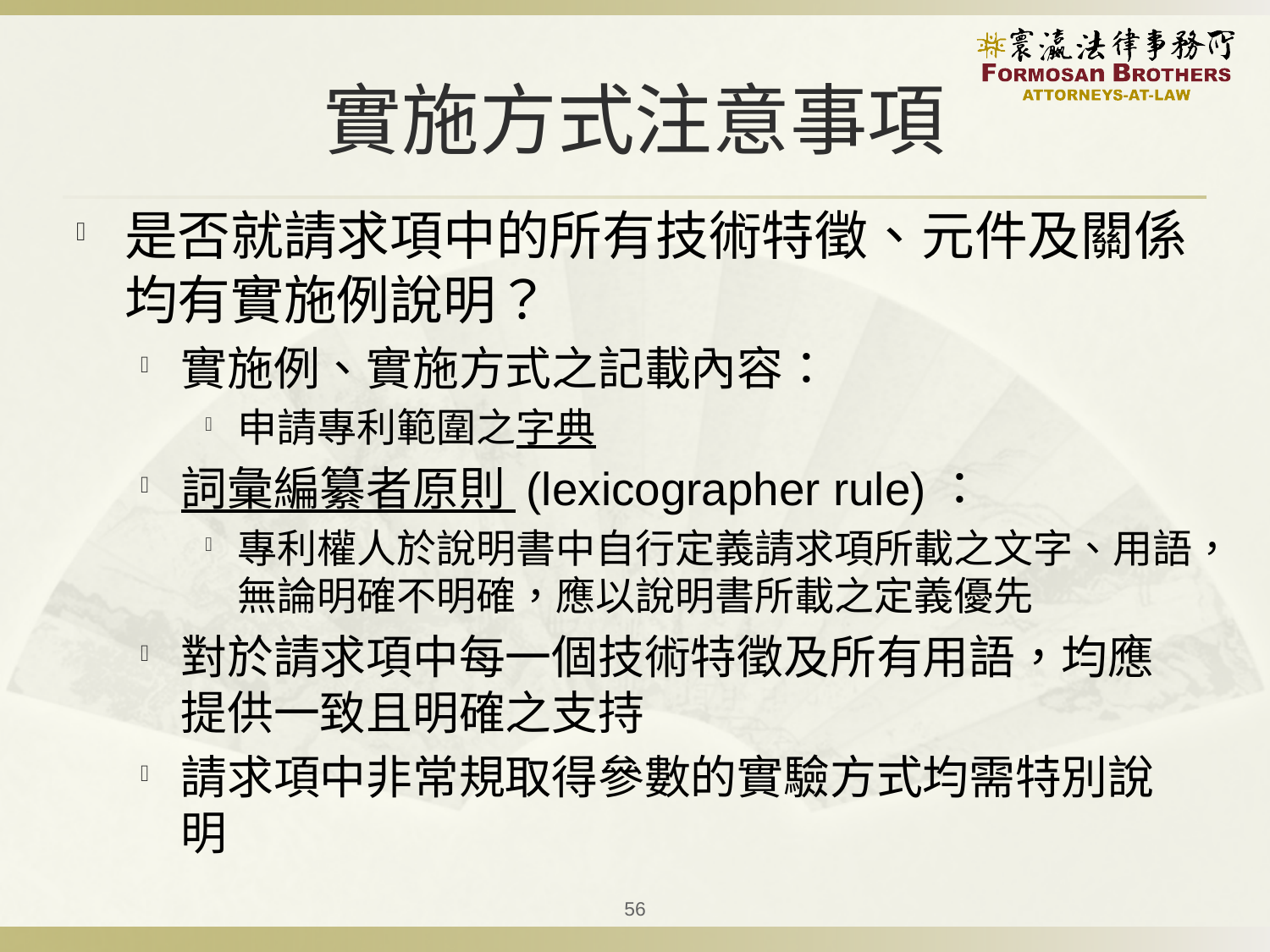

# 實施方式注意事項
是否就請求項中的所有技術特徵、元件及關係均有實施例說明？
實施例、實施方式之記載內容：
申請專利範圍之字典
詞彙編纂者原則 (lexicographer rule)：
專利權人於說明書中自行定義請求項所載之文字、用語，無論明確不明確，應以說明書所載之定義優先
對於請求項中每一個技術特徵及所有用語，均應提供一致且明確之支持
請求項中非常規取得參數的實驗方式均需特別說明
56